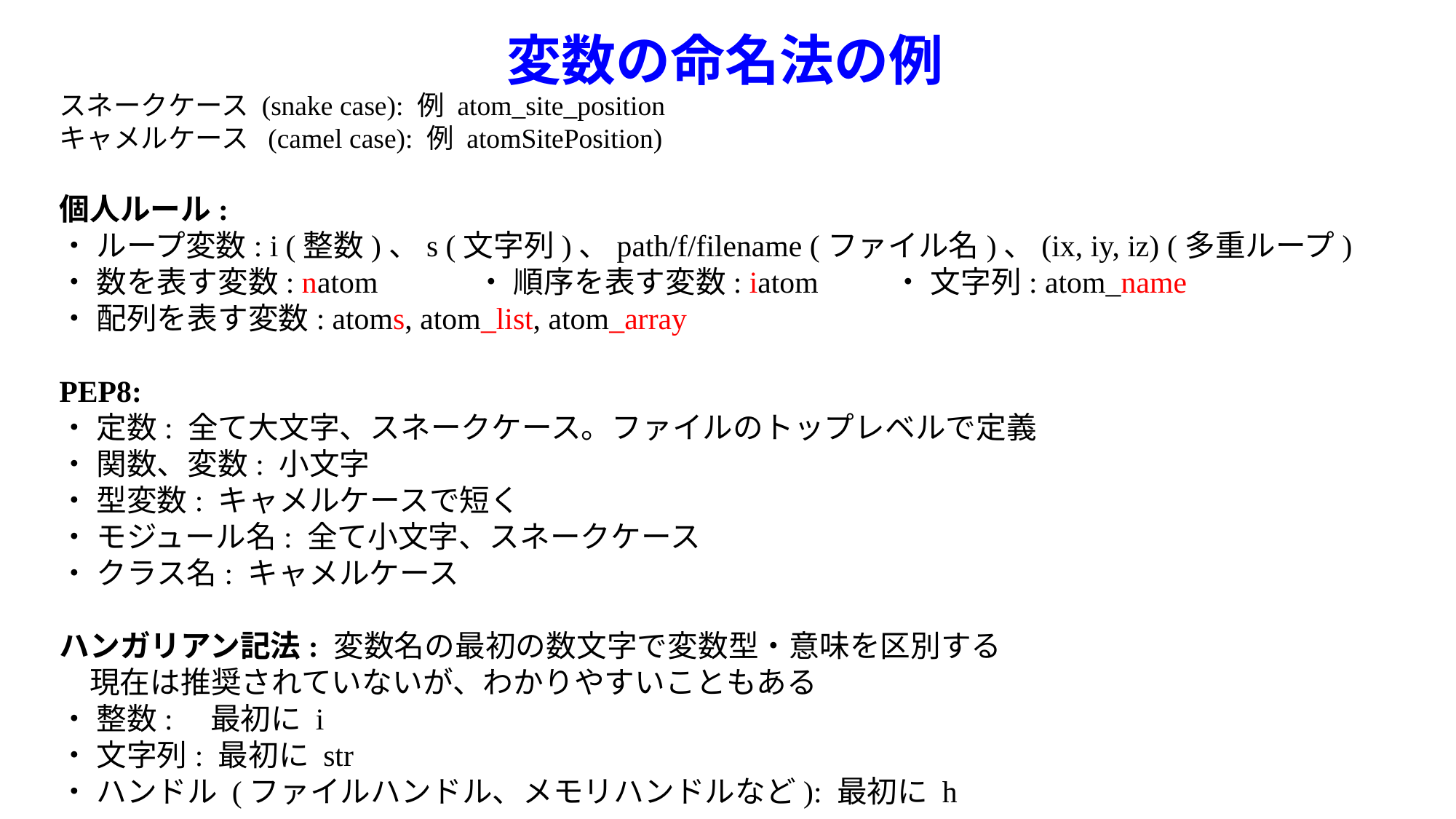

# 変数の命名法の例
スネークケース (snake case): 例 atom_site_position
キャメルケース  (camel case): 例 atomSitePosition)

個人ルール:
・ ループ変数: i (整数)、s (文字列)、path/f/filename (ファイル名)、(ix, iy, iz) (多重ループ)
・ 数を表す変数: natom　　　・ 順序を表す変数: iatom　　 ・ 文字列: atom_name
・ 配列を表す変数: atoms, atom_list, atom_array

PEP8:
・ 定数: 全て大文字、スネークケース。ファイルのトップレベルで定義
・ 関数、変数: 小文字
・ 型変数: キャメルケースで短く
・ モジュール名: 全て小文字、スネークケース
・ クラス名: キャメルケース

ハンガリアン記法: 変数名の最初の数文字で変数型・意味を区別する
　現在は推奨されていないが、わかりやすいこともある
・ 整数:　最初に i
・ 文字列: 最初に str
・ ハンドル (ファイルハンドル、メモリハンドルなど): 最初に h